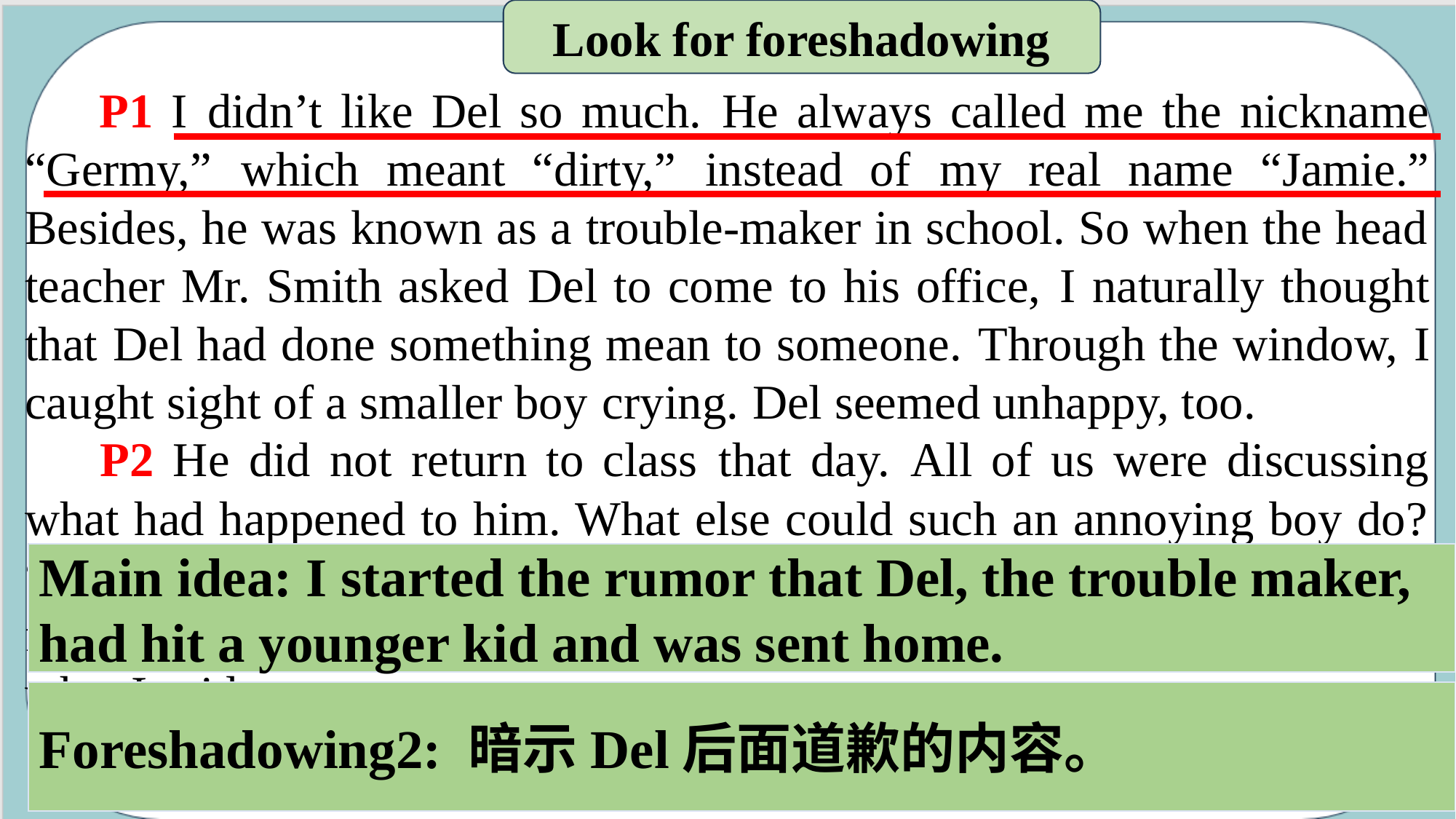

Look for foreshadowing
 P1 I didn’t like Del so much. He always called me the nickname “Germy,” which meant “dirty,” instead of my real name “Jamie.” Besides, he was known as a trouble-maker in school. So when the head teacher Mr. Smith asked Del to come to his office, I naturally thought that Del had done something mean to someone. Through the window, I caught sight of a smaller boy crying. Del seemed unhappy, too.
 P2 He did not return to class that day. All of us were discussing what had happened to him. What else could such an annoying boy do? “He must have hit the boy and was sent home,” I whispered to my friends. Their eyes widened. It felt good to see them so interested in what I said.

Main idea: I started the rumor that Del, the trouble maker, had hit a younger kid and was sent home.
Foreshadowing2: 暗示Del后面道歉的内容。